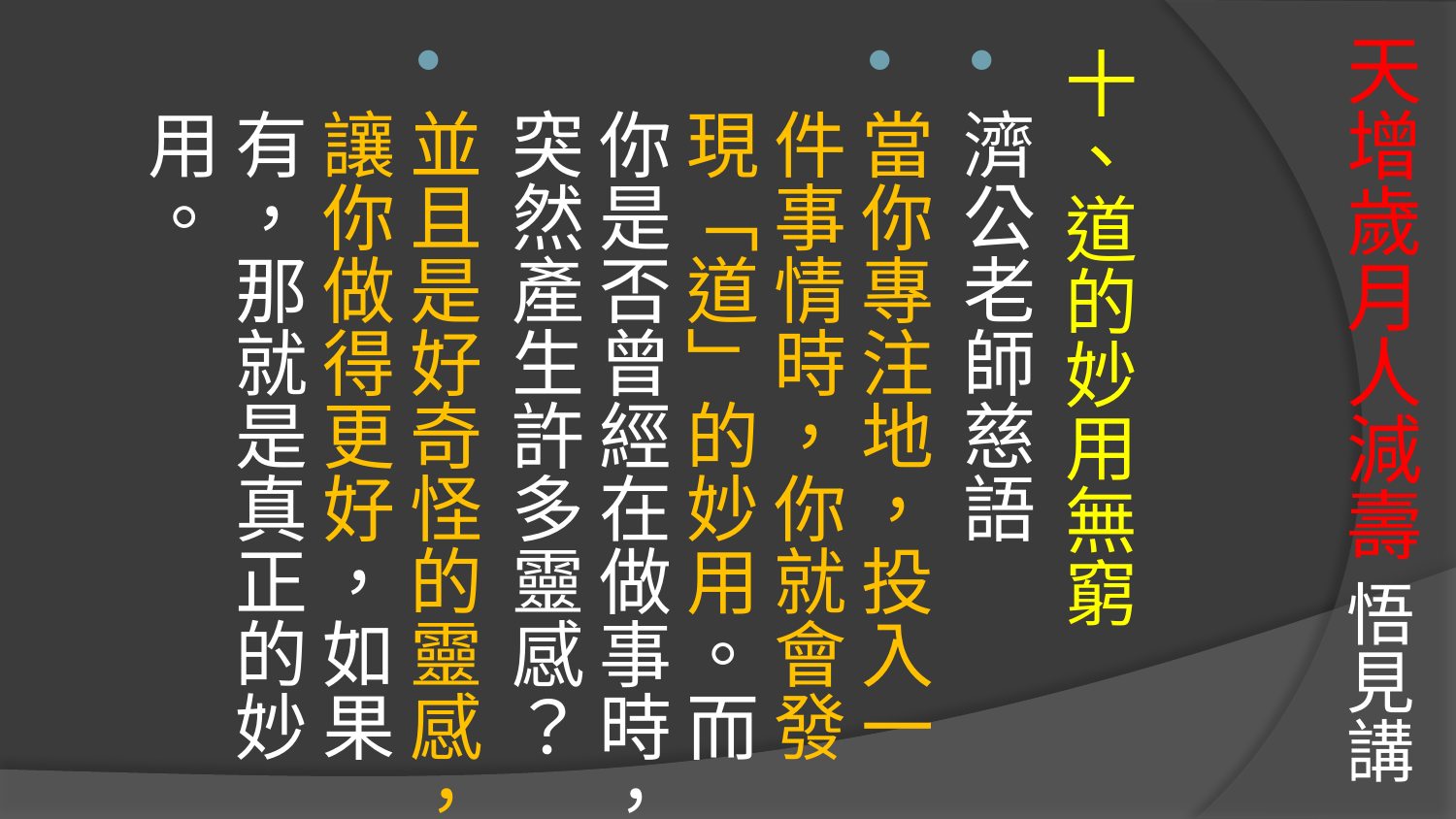

# 天增歲月人減壽 悟見講
十、道的妙用無窮
濟公老師慈語
當你專注地，投入一件事情時，你就會發現「道」的妙用。而你是否曾經在做事時，突然產生許多靈感？
並且是好奇怪的靈感，讓你做得更好，如果有，那就是真正的妙用。